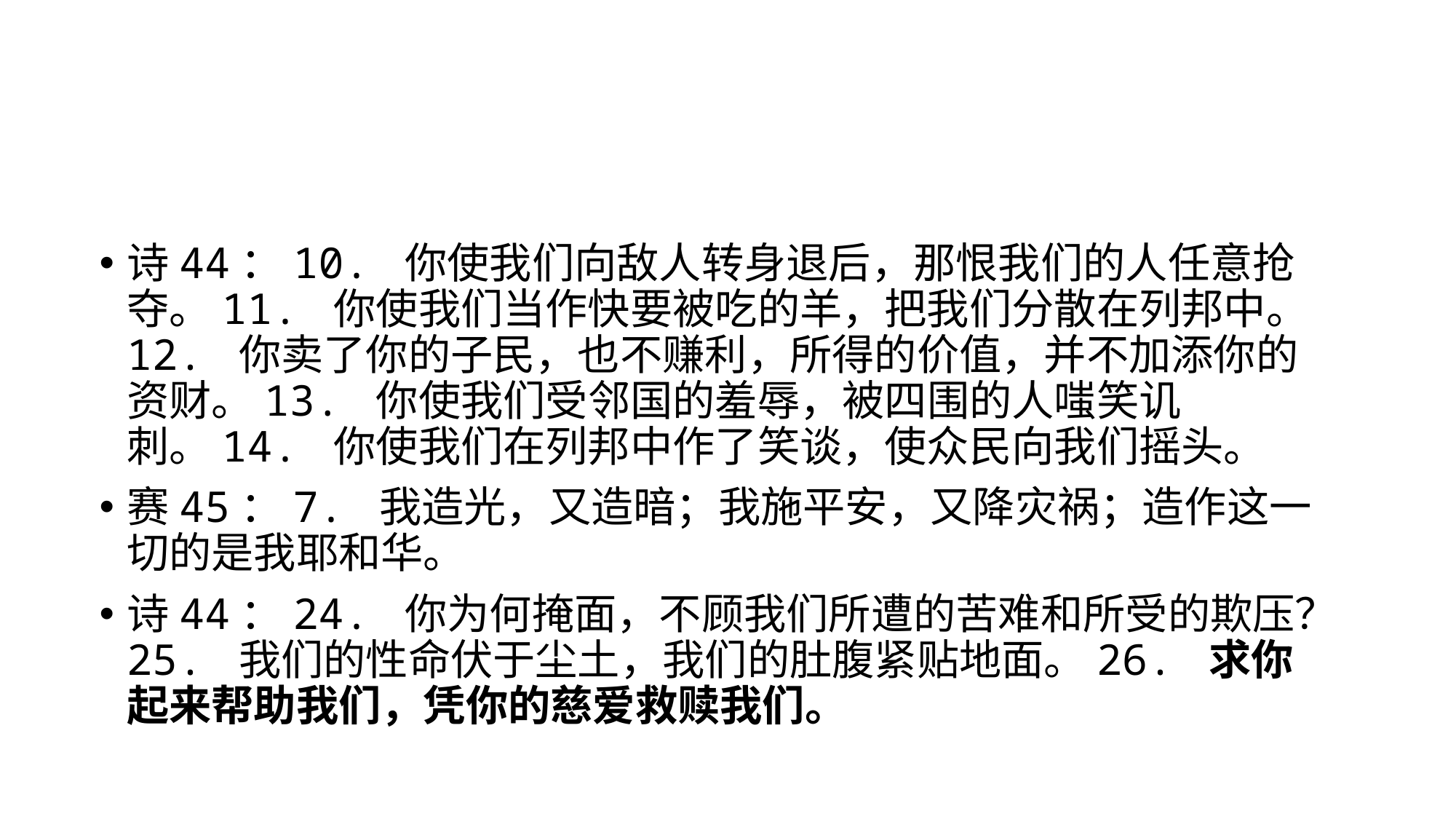

诗44：10. 你使我们向敌人转身退后，那恨我们的人任意抢夺。11. 你使我们当作快要被吃的羊，把我们分散在列邦中。12. 你卖了你的子民，也不赚利，所得的价值，并不加添你的资财。13. 你使我们受邻国的羞辱，被四围的人嗤笑讥刺。14. 你使我们在列邦中作了笑谈，使众民向我们摇头。
赛45：7. 我造光，又造暗；我施平安，又降灾祸；造作这一切的是我耶和华。
诗44：24. 你为何掩面，不顾我们所遭的苦难和所受的欺压？25. 我们的性命伏于尘土，我们的肚腹紧贴地面。26. 求你起来帮助我们，凭你的慈爱救赎我们。